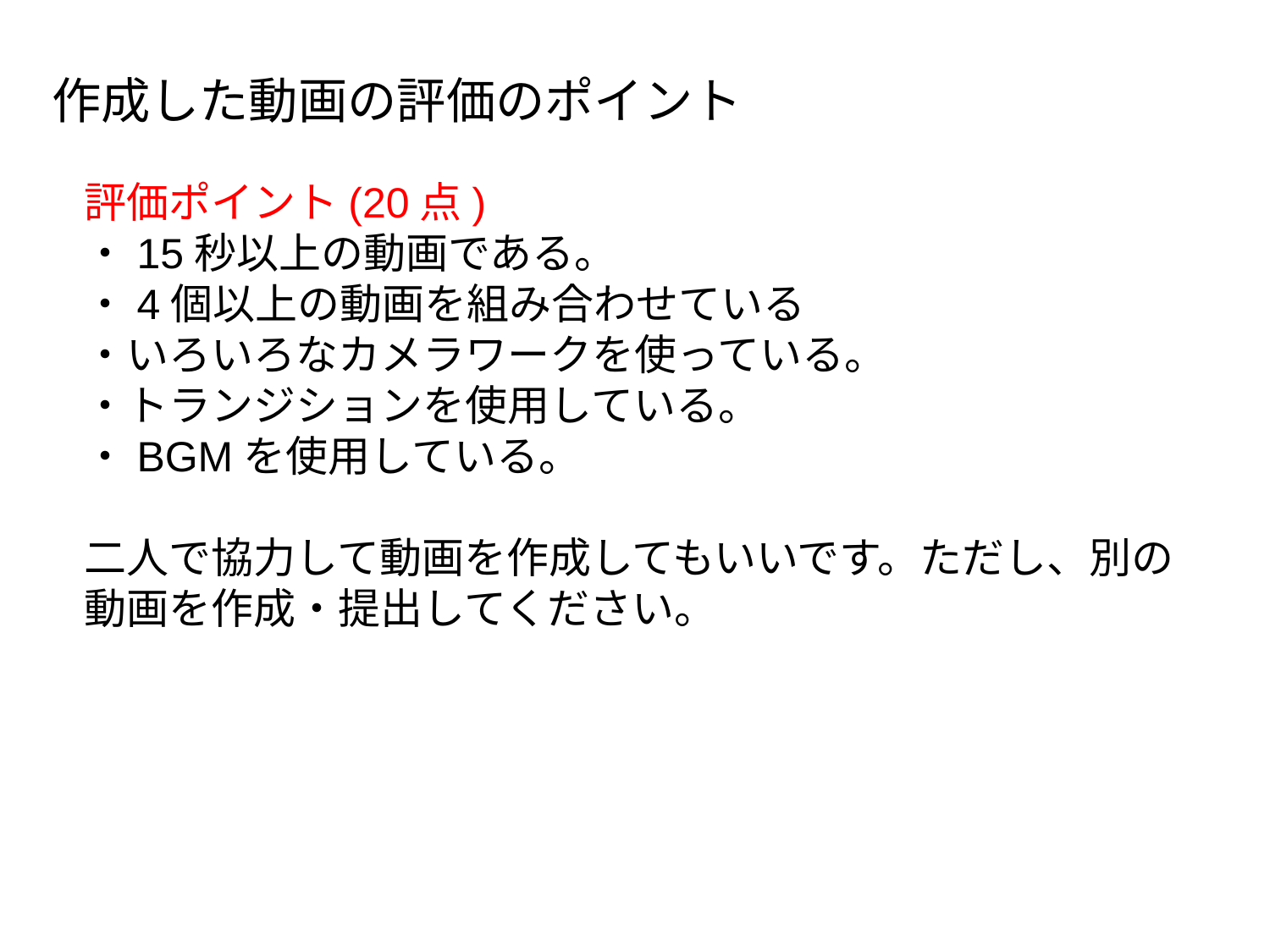

作成した動画の評価のポイント
評価ポイント(20点)
・15秒以上の動画である。
・4個以上の動画を組み合わせている
・いろいろなカメラワークを使っている。
・トランジションを使用している。
・BGMを使用している。

二人で協力して動画を作成してもいいです。ただし、別の動画を作成・提出してください。